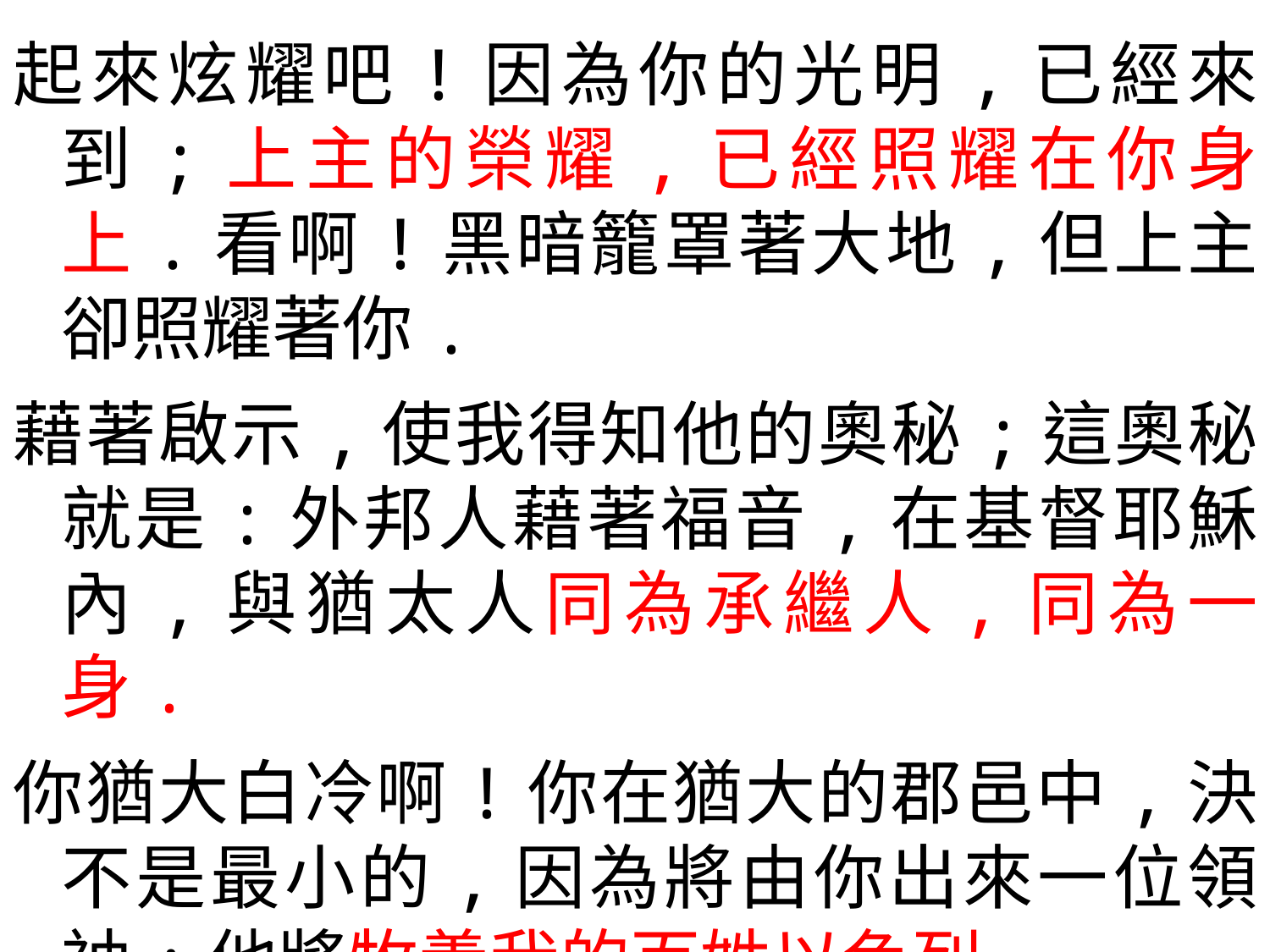

起來炫耀吧!因為你的光明,已經來到;上主的榮耀,已經照耀在你身上.看啊!黑暗籠罩著大地,但上主卻照耀著你.
藉著啟示,使我得知他的奧秘;這奧秘就是:外邦人藉著福音,在基督耶穌內,與猶太人同為承繼人,同為一身.
你猶大白冷啊!你在猶大的郡邑中,決不是最小的,因為將由你出來一位領袖;他將牧養我的百姓以色列.